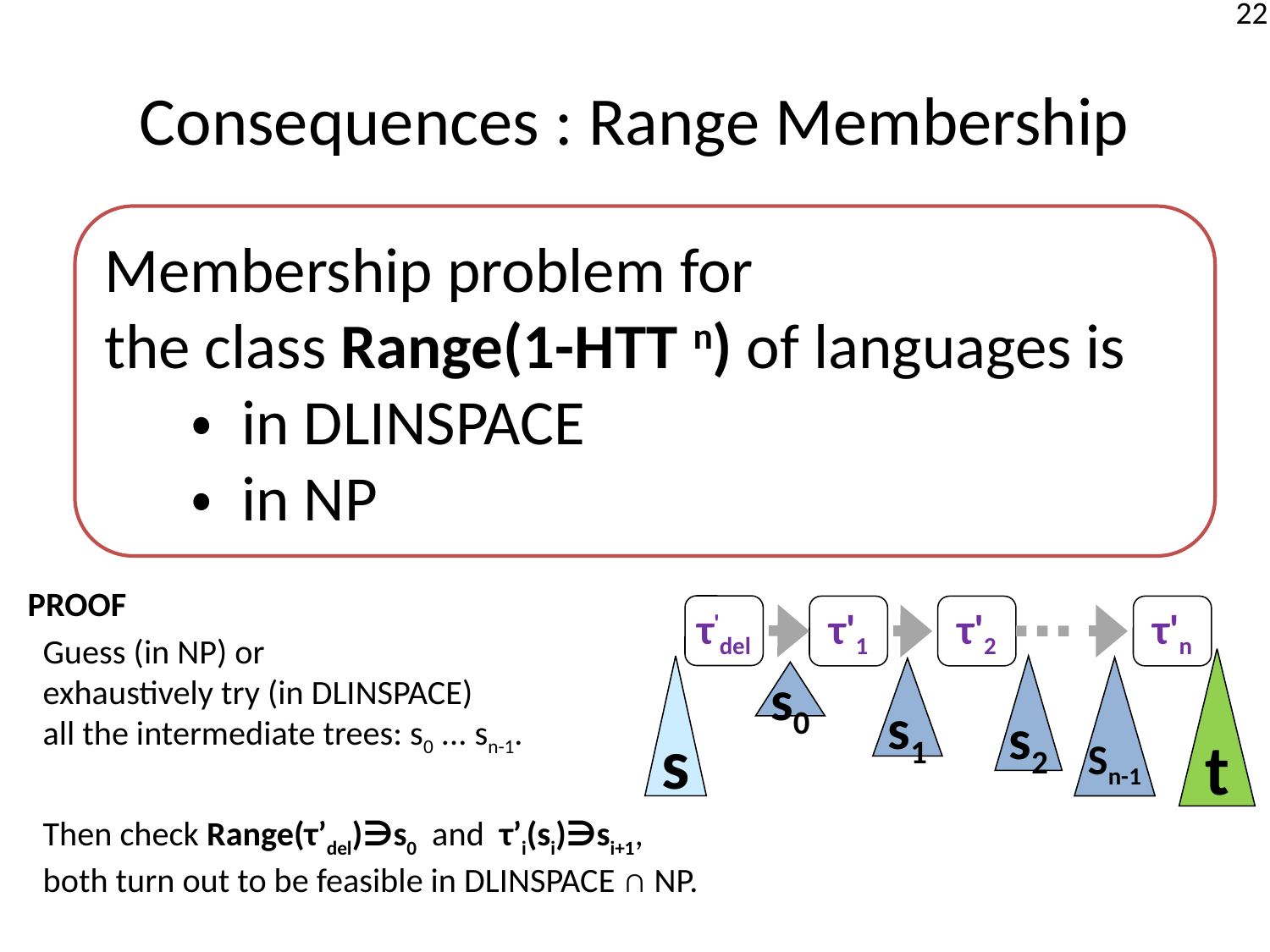

# Consequences : Range Membership
Membership problem for
the class Range(1-HTT n) of languages is
     ・ in DLINSPACE
     ・ in NP
Proof
  Guess (in NP) or
  exhaustively try (in DLINSPACE)
  all the intermediate trees: s0 ... sn-1.

  Then check Range(τ’del)∋s0  and  τ’i(si)∋si+1,
  both turn out to be feasible in DLINSPACE ∩ NP.
τ'del
τ'1
τ'2
τ'n

t
s
s2
Sn-1
s1
s0